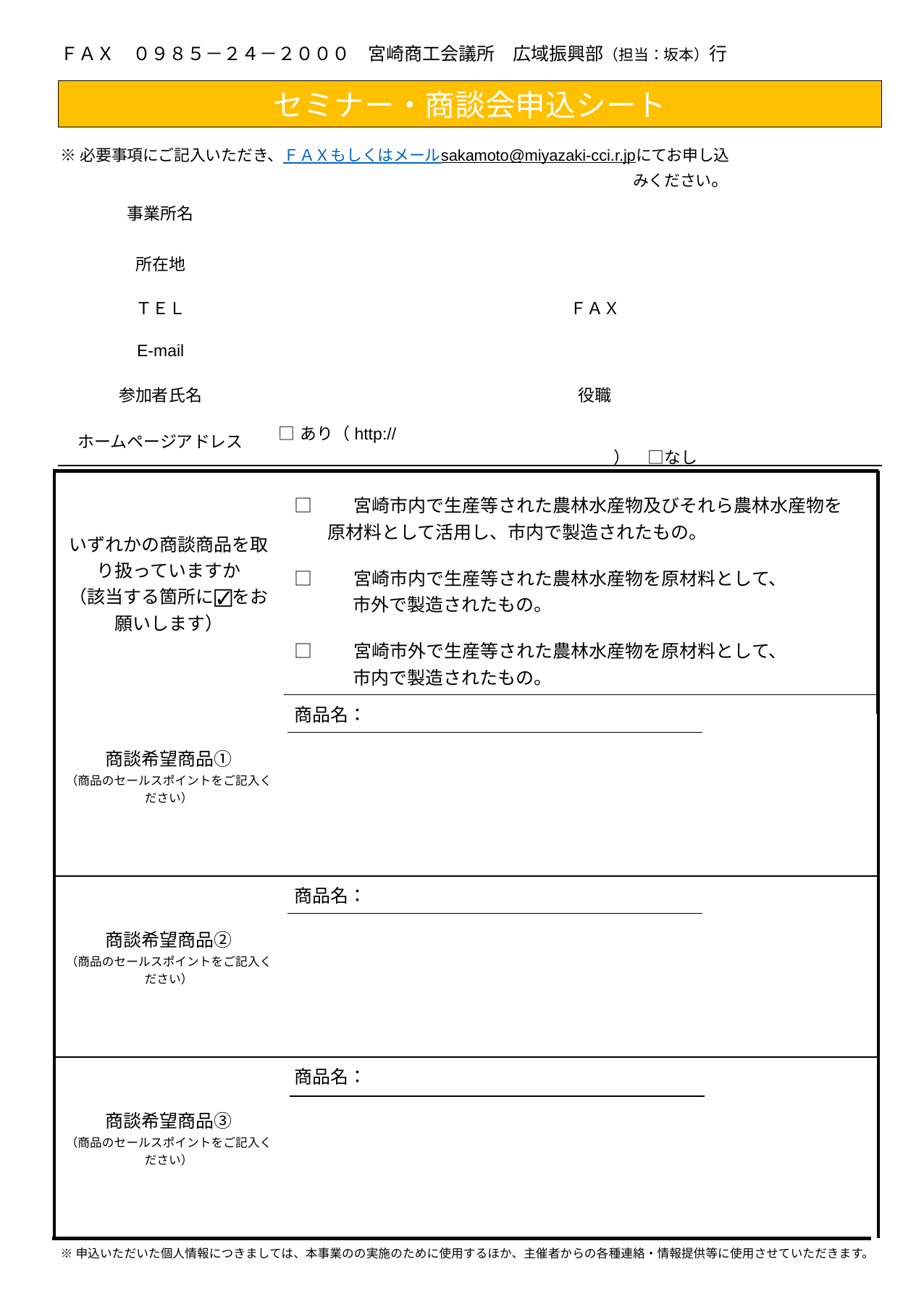

ＦＡＸ　０９８５－２４－２０００　宮崎商工会議所　広域振興部（担当：坂本）行
セミナー・商談会申込シート
※必要事項にご記入いただき、ＦＡＸもしくはメールsakamoto@miyazaki-cci.r.jpにてお申し込みください。
| 事業所名 |  | 業種 |  |
| --- | --- | --- | --- |
| 所在地 |  |  |  |
| ＴＥＬ |  | ＦＡＸ |  |
| E-mail |  |  |  |
| 参加者氏名 |  | 役職 |  |
| ホームページアドレス | □あり（http://　　　　　　　　　　　　　　　　　　　　　　　　　　　　　　　　　　　　　　）　□なし |  |  |
|  |
| --- |
| いずれかの商談商品を取り扱っていますか （該当する箇所に☑をお願いします） | □　　宮崎市内で生産等された農林水産物及びそれら農林水産物を 原材料として活用し、市内で製造されたもの。 □　　宮崎市内で生産等された農林水産物を原材料として、 　　　 市外で製造されたもの。 □　　宮崎市外で生産等された農林水産物を原材料として、 　　　 市内で製造されたもの。 |
| --- | --- |
| 商談希望商品① （商品のセールスポイントをご記入ください） | 商品名： |
| 商談希望商品② （商品のセールスポイントをご記入ください） | 商品名： |
| 商談希望商品③ （商品のセールスポイントをご記入ください） | 商品名： |
※申込いただいた個人情報につきましては、本事業のの実施のために使用するほか、主催者からの各種連絡・情報提供等に使用させていただきます。